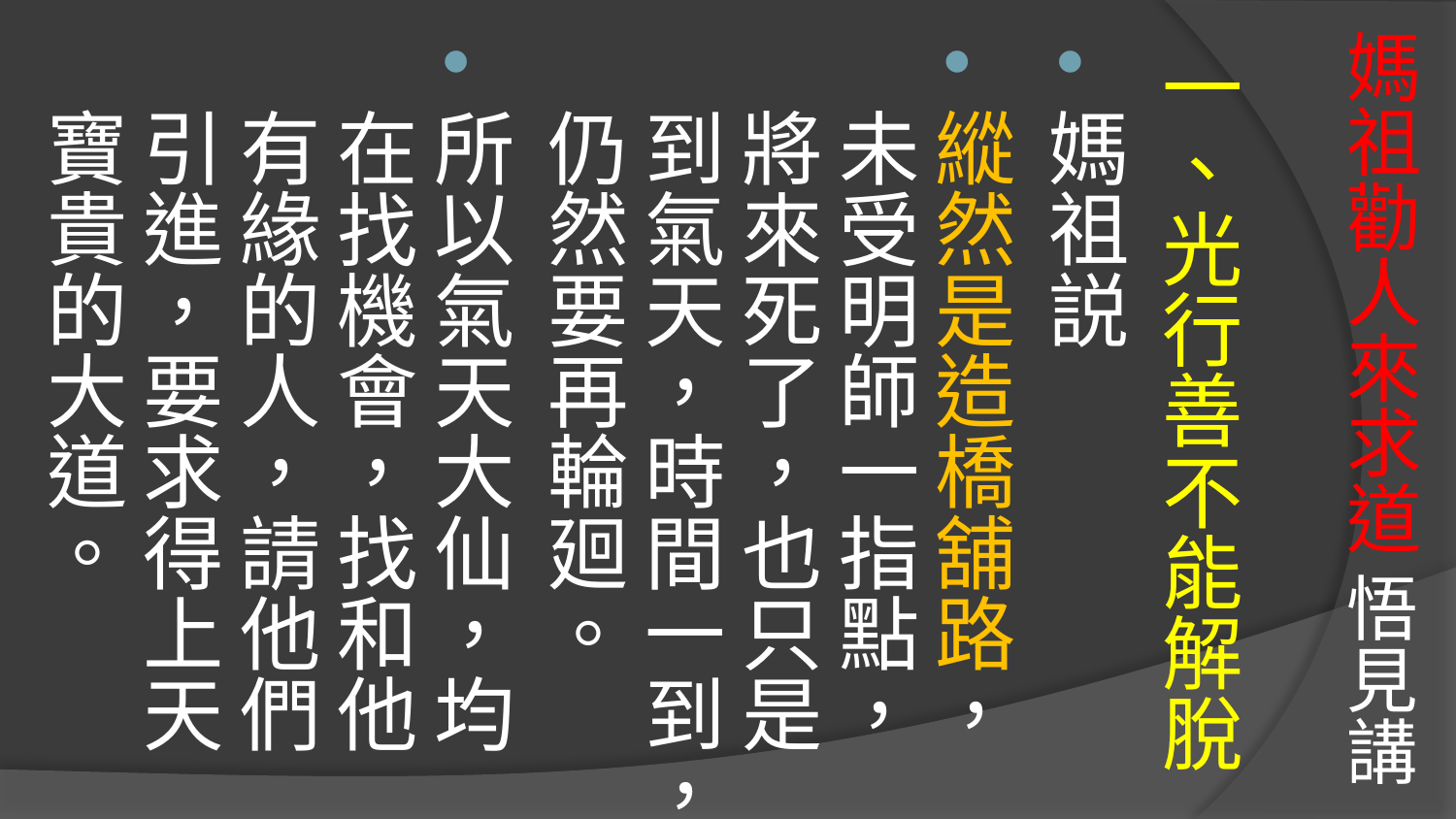

# 媽祖勸人來求道 悟見講
一、光行善不能解脫
媽祖説
縱然是造橋舖路，未受明師一指點，將來死了，也只是到氣天，時間一到，仍然要再輪廻。
所以氣天大仙，均在找機會，找和他有緣的人，請他們引進，要求得上天寶貴的大道。